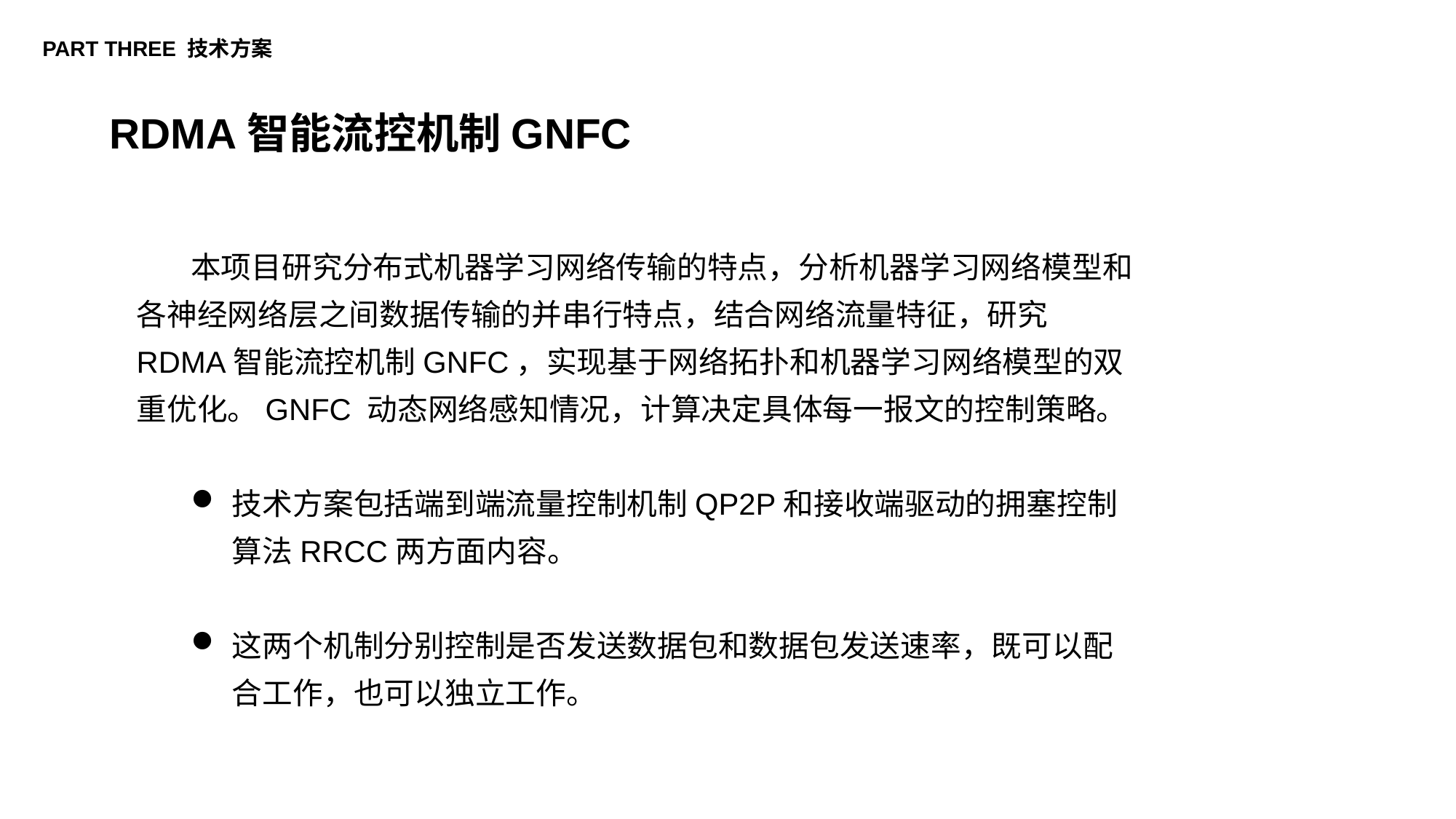

PART THREE 技术方案
RDMA智能流控机制GNFC
       本项目研究分布式机器学习网络传输的特点，分析机器学习网络模型和各神经网络层之间数据传输的并串行特点，结合网络流量特征，研究RDMA智能流控机制GNFC，实现基于网络拓扑和机器学习网络模型的双重优化。GNFC 动态网络感知情况，计算决定具体每一报文的控制策略。

技术方案包括端到端流量控制机制QP2P和接收端驱动的拥塞控制算法RRCC两方面内容。

这两个机制分别控制是否发送数据包和数据包发送速率，既可以配合工作，也可以独立工作。